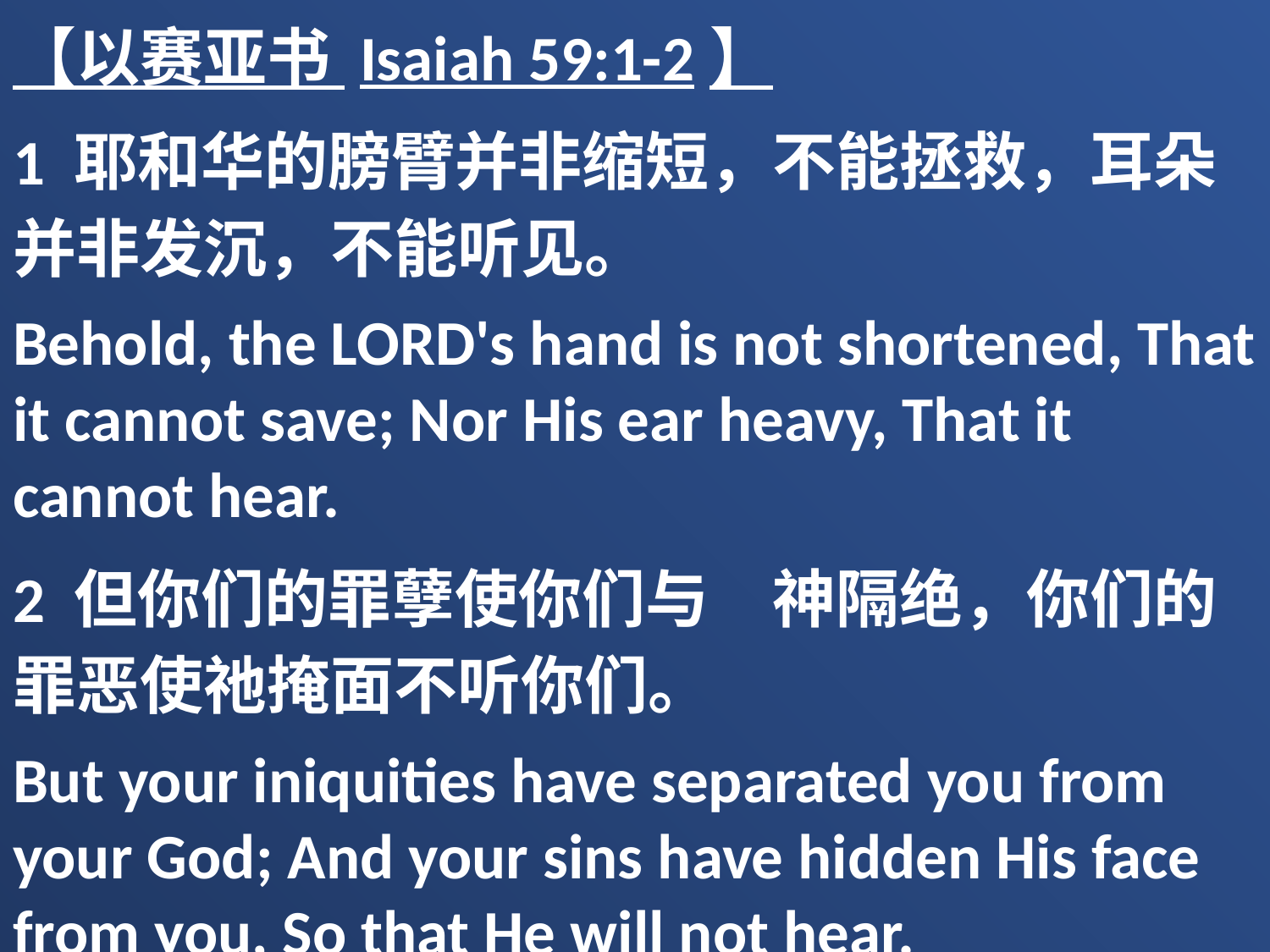

【以赛亚书 Isaiah 59:1-2】
1 耶和华的膀臂并非缩短，不能拯救，耳朵并非发沉，不能听见。
Behold, the LORD's hand is not shortened, That it cannot save; Nor His ear heavy, That it cannot hear.
2 但你们的罪孽使你们与　神隔绝，你们的罪恶使祂掩面不听你们。
But your iniquities have separated you from your God; And your sins have hidden His face from you, So that He will not hear.